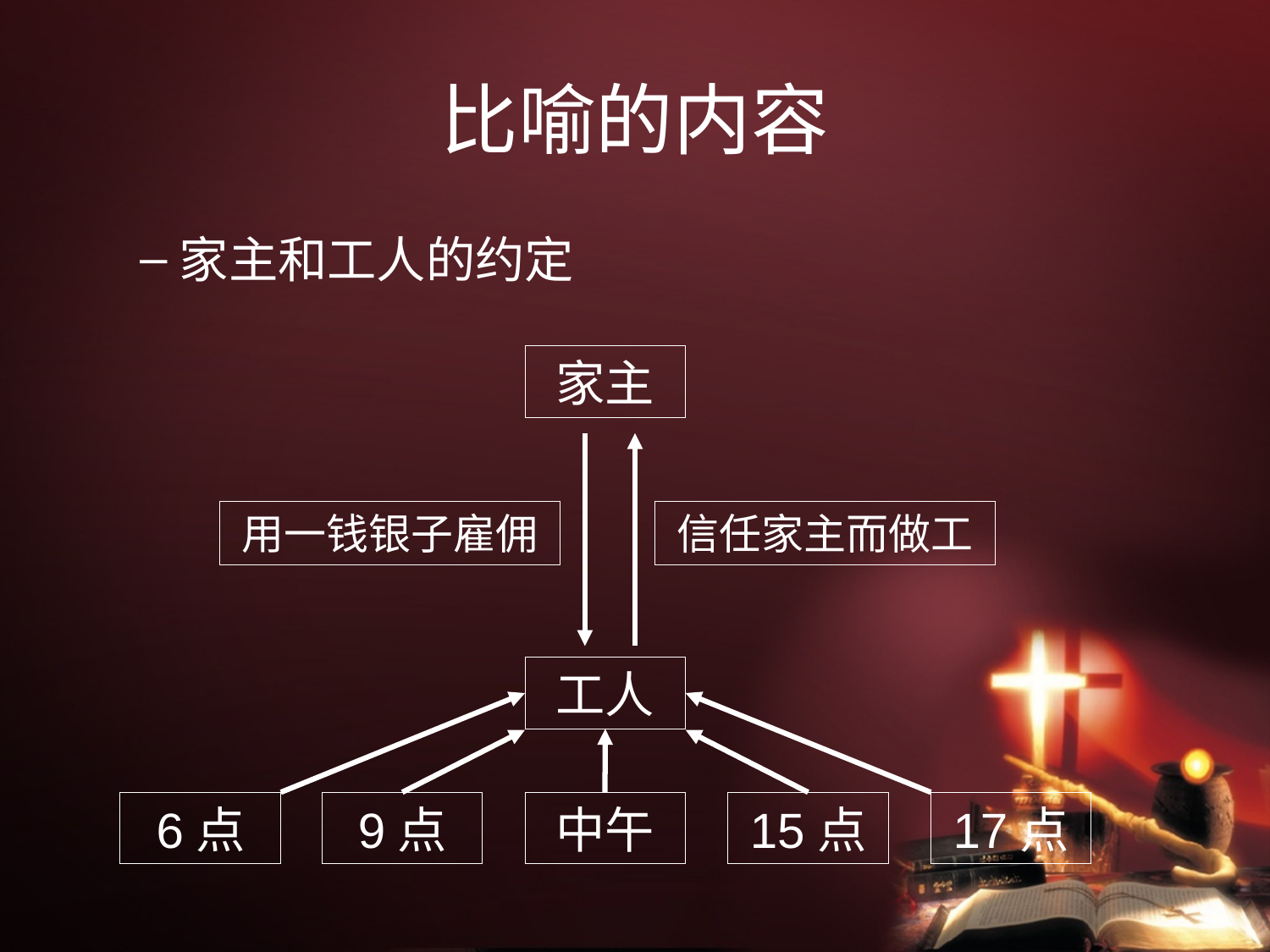

# 比喻的内容
家主和工人的约定

家主
信任家主而做工
用一钱银子雇佣
工人
6点
9点
中午
15点
17点